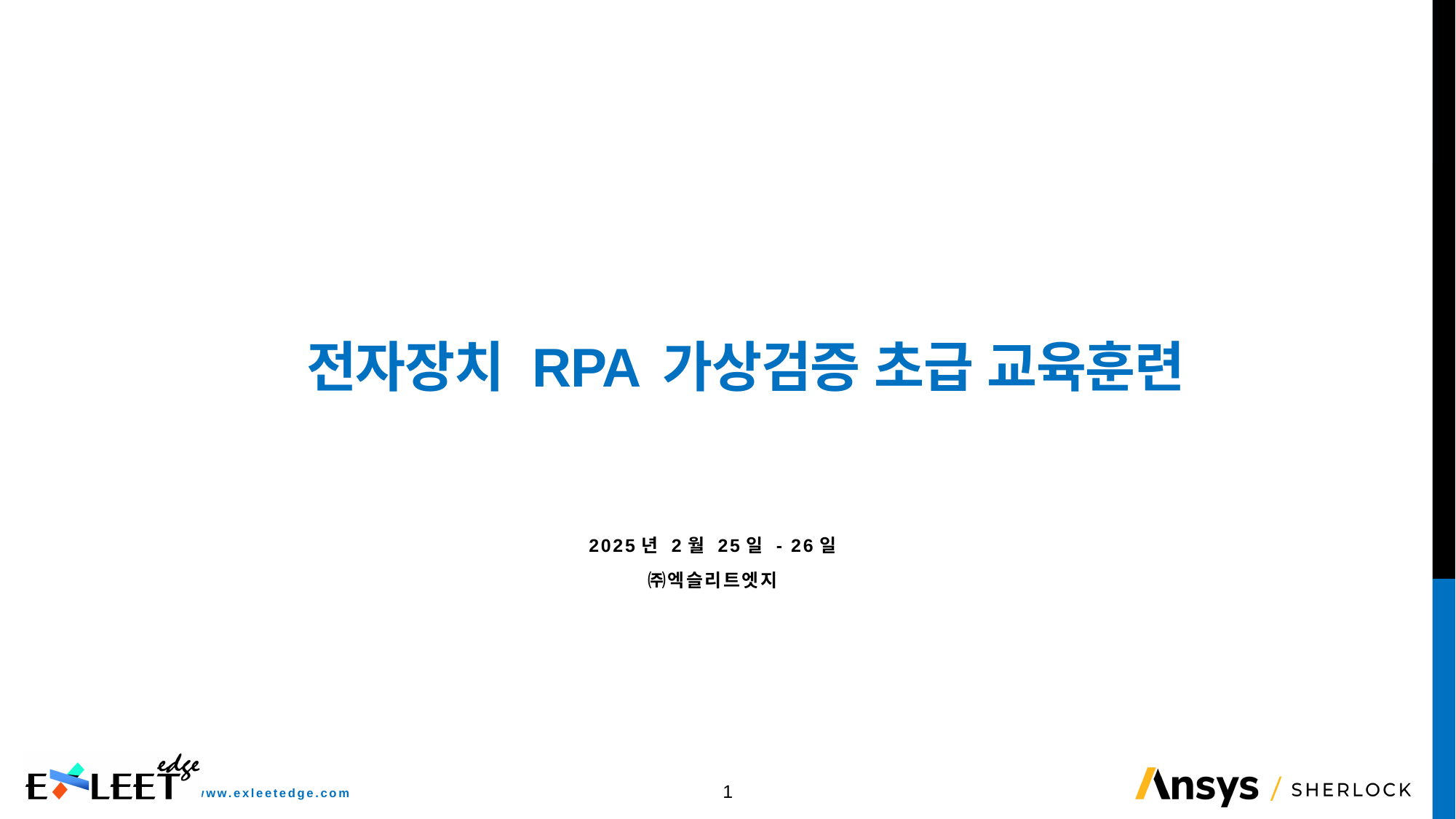

# 전자장치 RPA   가상검증 초급 교육훈련
2025년 2월 25일 - 26일
㈜엑슬리트엣지